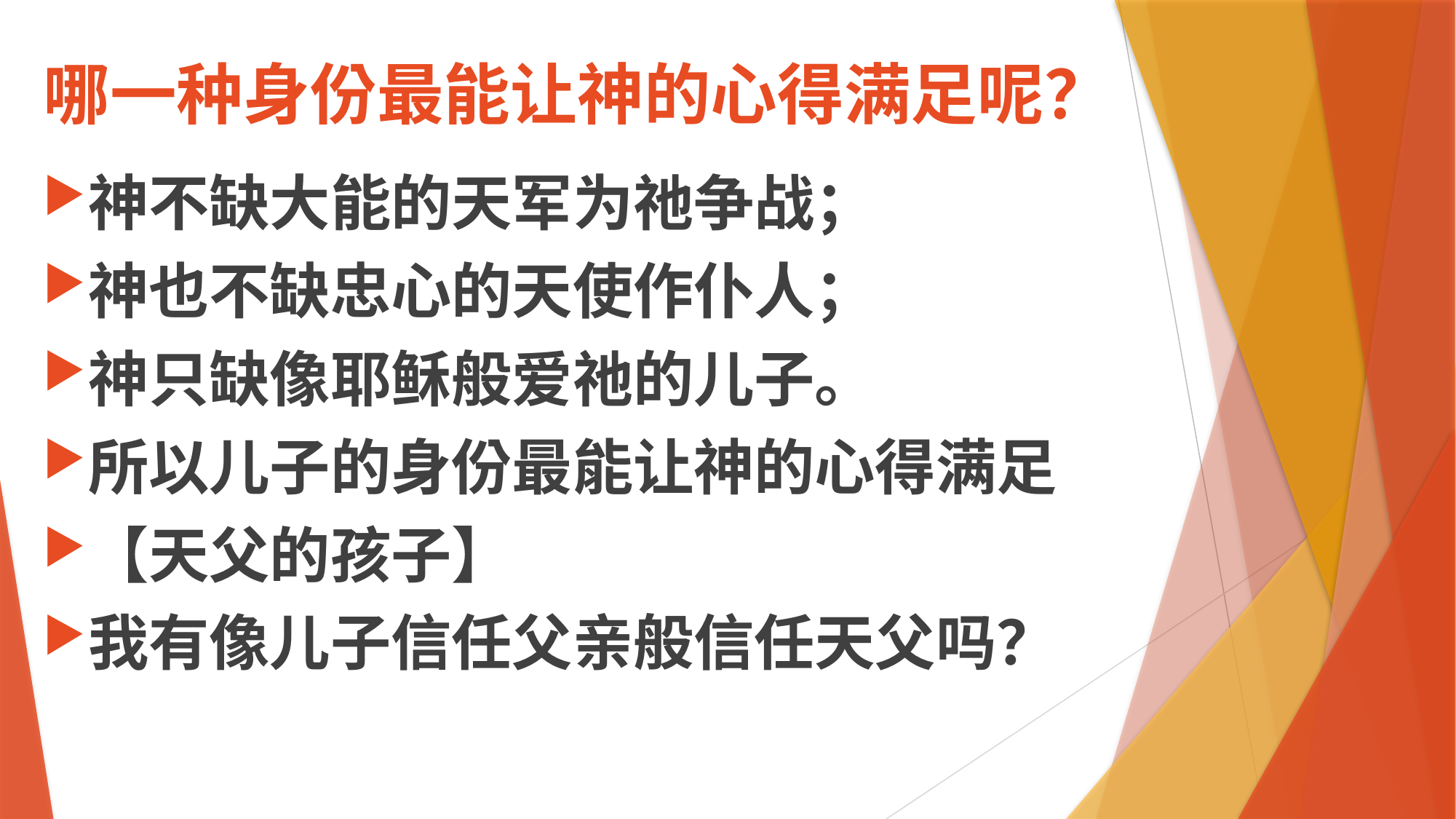

# 哪一种身份最能让神的心得满足呢？
神不缺大能的天军为祂争战；
神也不缺忠心的天使作仆人；
神只缺像耶稣般爱祂的儿子。
所以儿子的身份最能让神的心得满足
【天父的孩子】
我有像儿子信任父亲般信任天父吗？